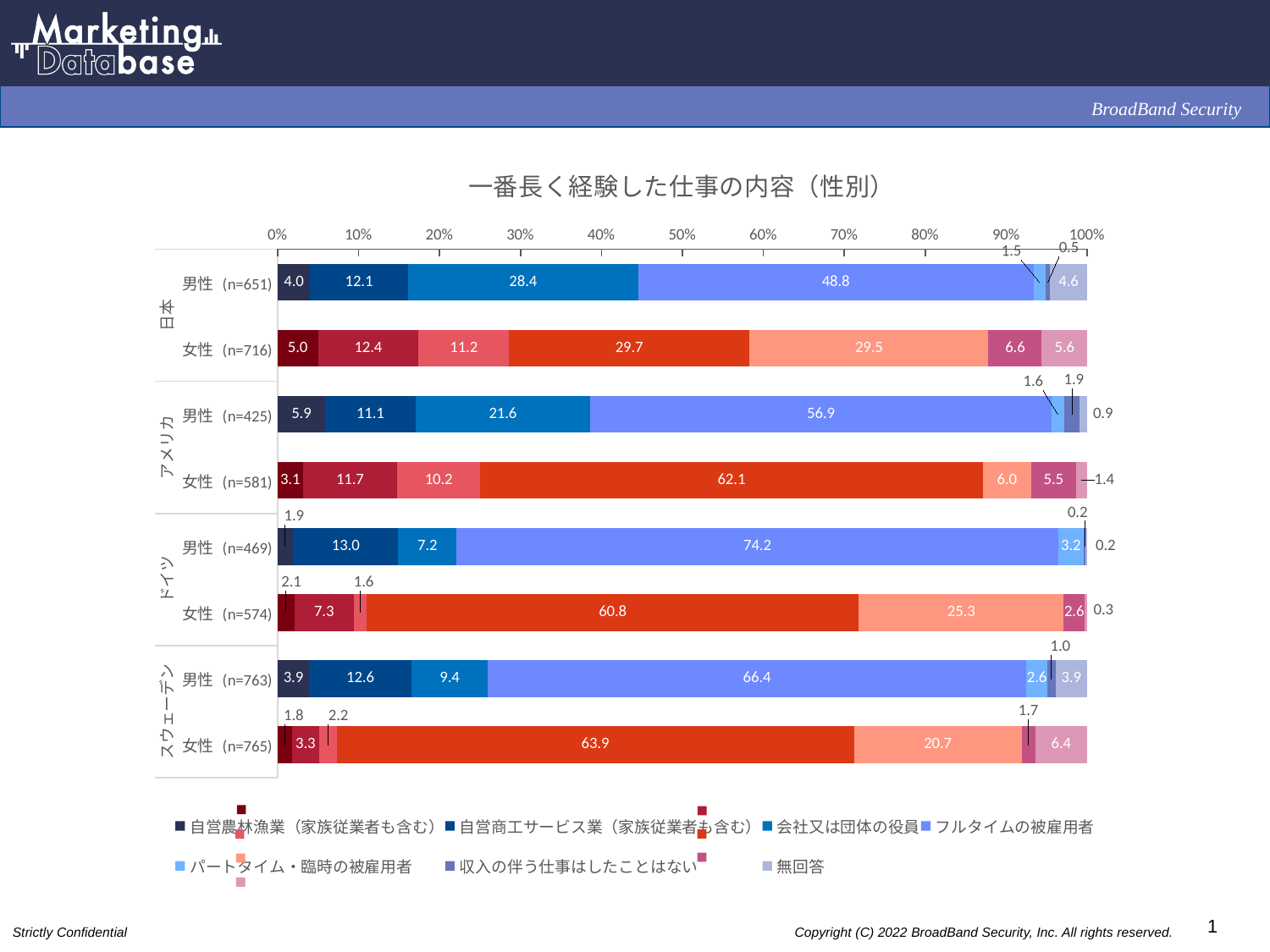

### Chart: 一番長く経験した仕事の内容（性別）

| Category | 自営農林漁業（家族従業者も含む） | 自営商工サービス業（家族従業者も含む） | 会社又は団体の役員 | フルタイムの被雇用者 | パートタイム・臨時の被雇用者 | 収入の伴う仕事はしたことはない | 無回答 |
|---|---|---|---|---|---|---|---|
| 男性 (n=651) | 4.0 | 12.1 | 28.4 | 48.8 | 1.5 | 0.5 | 4.6 |
| 女性 (n=716) | 5.0 | 12.4 | 11.2 | 29.7 | 29.5 | 6.6 | 5.6 |
| 男性 (n=425) | 5.9 | 11.1 | 21.6 | 56.9 | 1.6 | 1.9 | 0.9 |
| 女性 (n=581) | 3.1 | 11.7 | 10.2 | 62.1 | 6.0 | 5.5 | 1.4 |
| 男性 (n=469) | 1.9 | 13.0 | 7.2 | 74.2 | 3.2 | 0.2 | 0.2 |
| 女性 (n=574) | 2.1 | 7.3 | 1.6 | 60.8 | 25.3 | 2.6 | 0.3 |
| 男性 (n=763) | 3.9 | 12.6 | 9.4 | 66.4 | 2.6 | 1.0 | 3.9 |
| 女性 (n=765) | 1.8 | 3.3 | 2.2 | 63.9 | 20.7 | 1.7 | 6.4 |